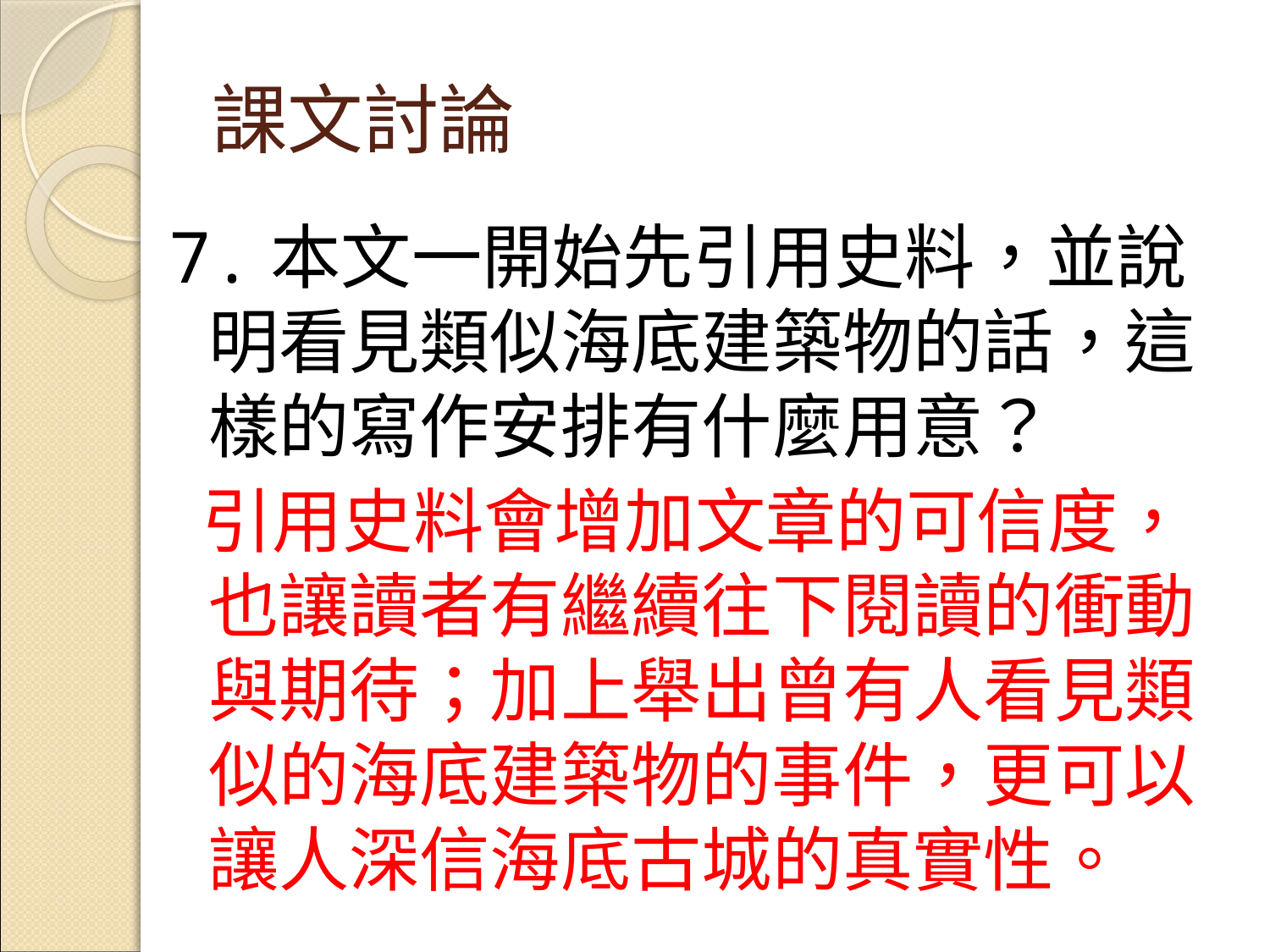

課文討論
7.本文一開始先引用史料，並說明看見類似海底建築物的話，這樣的寫作安排有什麼用意？
 引用史料會增加文章的可信度，也讓讀者有繼續往下閱讀的衝動與期待；加上舉出曾有人看見類似的海底建築物的事件，更可以讓人深信海底古城的真實性。